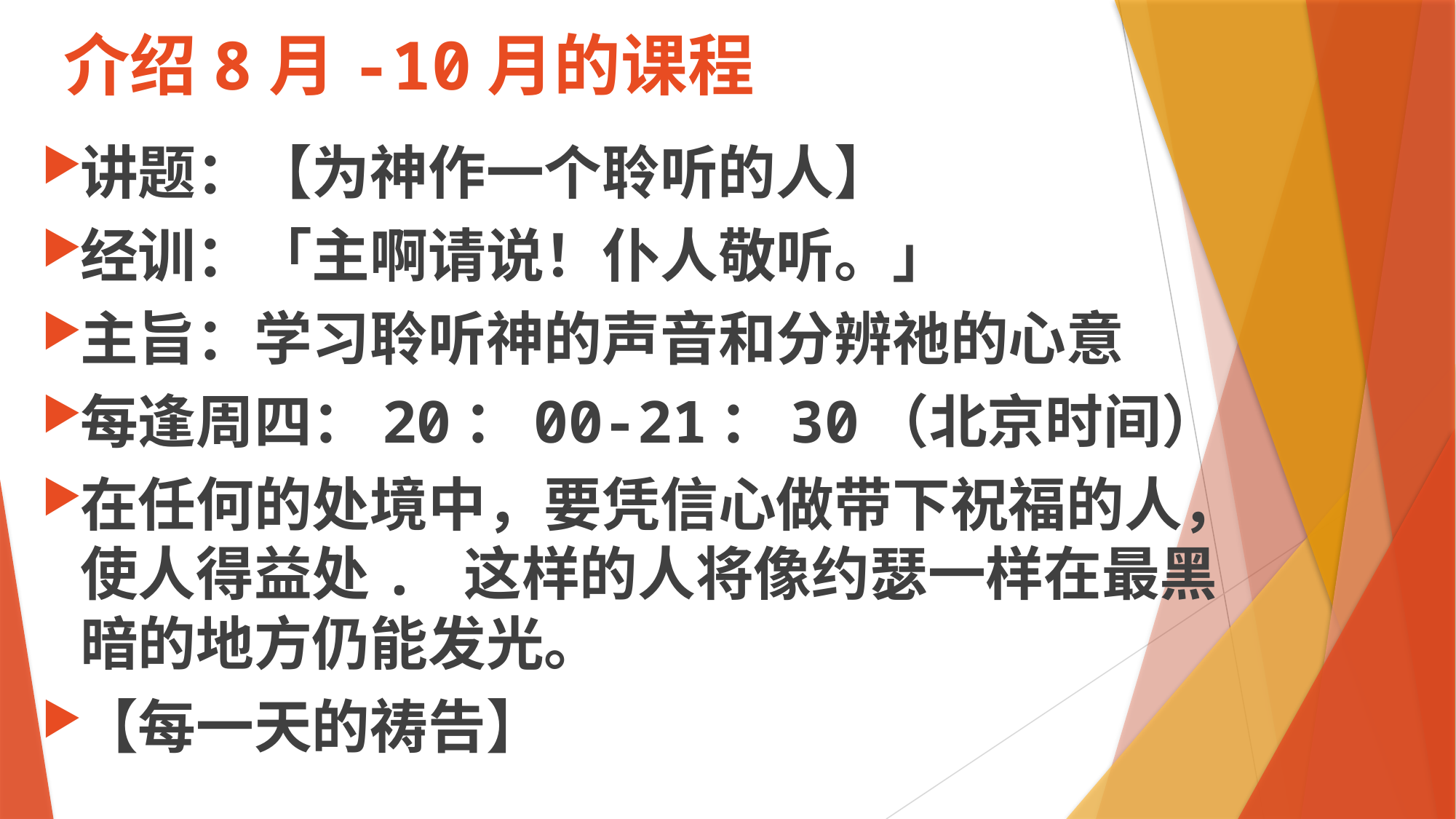

# 介绍8月-10月的课程
讲题：【为神作一个聆听的人】
经训：「主啊请说！仆人敬听。」
主旨：学习聆听神的声音和分辨祂的心意
每逢周四：20：00-21：30（北京时间）
在任何的处境中，要凭信心做带下祝福的人，使人得益处. 这样的人将像约瑟一样在最黑暗的地方仍能发光。
【每一天的祷告】